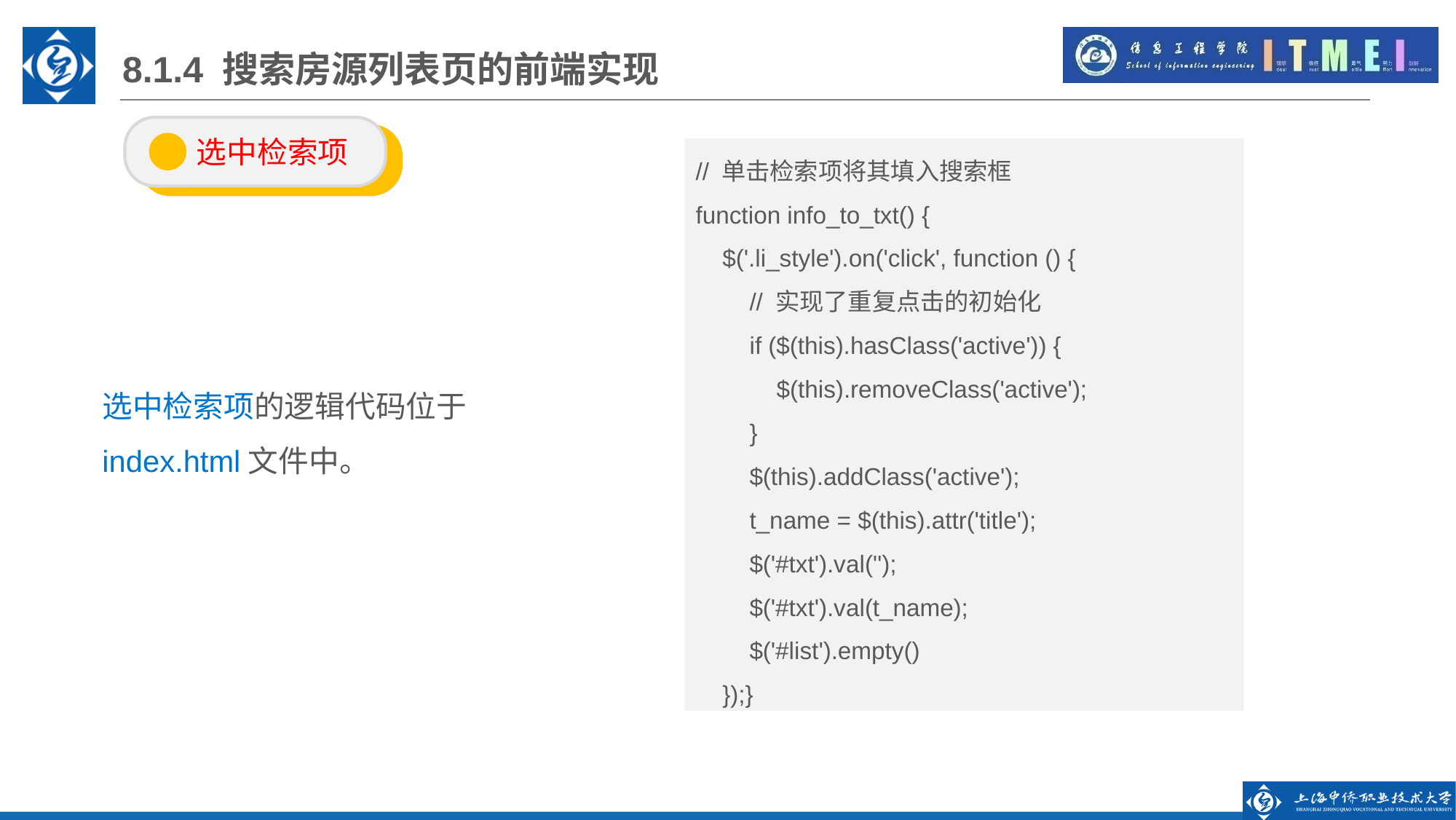

8.1.4 搜索房源列表页的前端实现
    选中检索项

// 单击检索项将其填入搜索框
function info_to_txt() {
    $('.li_style').on('click', function () {
        // 实现了重复点击的初始化
        if ($(this).hasClass('active')) {
            $(this).removeClass('active');
        }
        $(this).addClass('active');
        t_name = $(this).attr('title');
        $('#txt').val('');
        $('#txt').val(t_name);
        $('#list').empty()
    });}
选中检索项的逻辑代码位于index.html文件中。